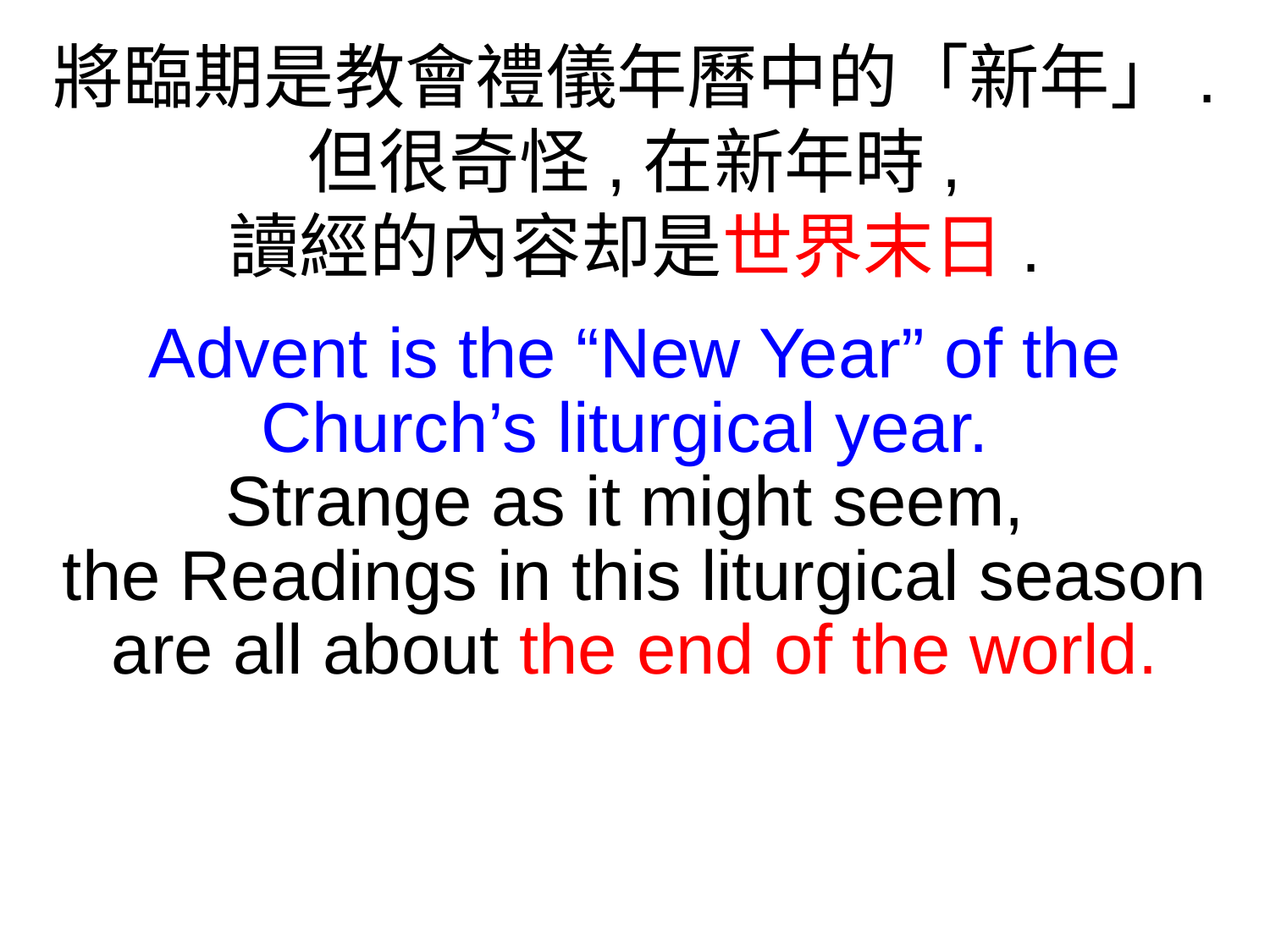

將臨期是教會禮儀年曆中的「新年」.
但很奇怪,在新年時,
讀經的內容却是世界末日.
Advent is the “New Year” of the Church’s liturgical year.
Strange as it might seem,
the Readings in this liturgical season are all about the end of the world.